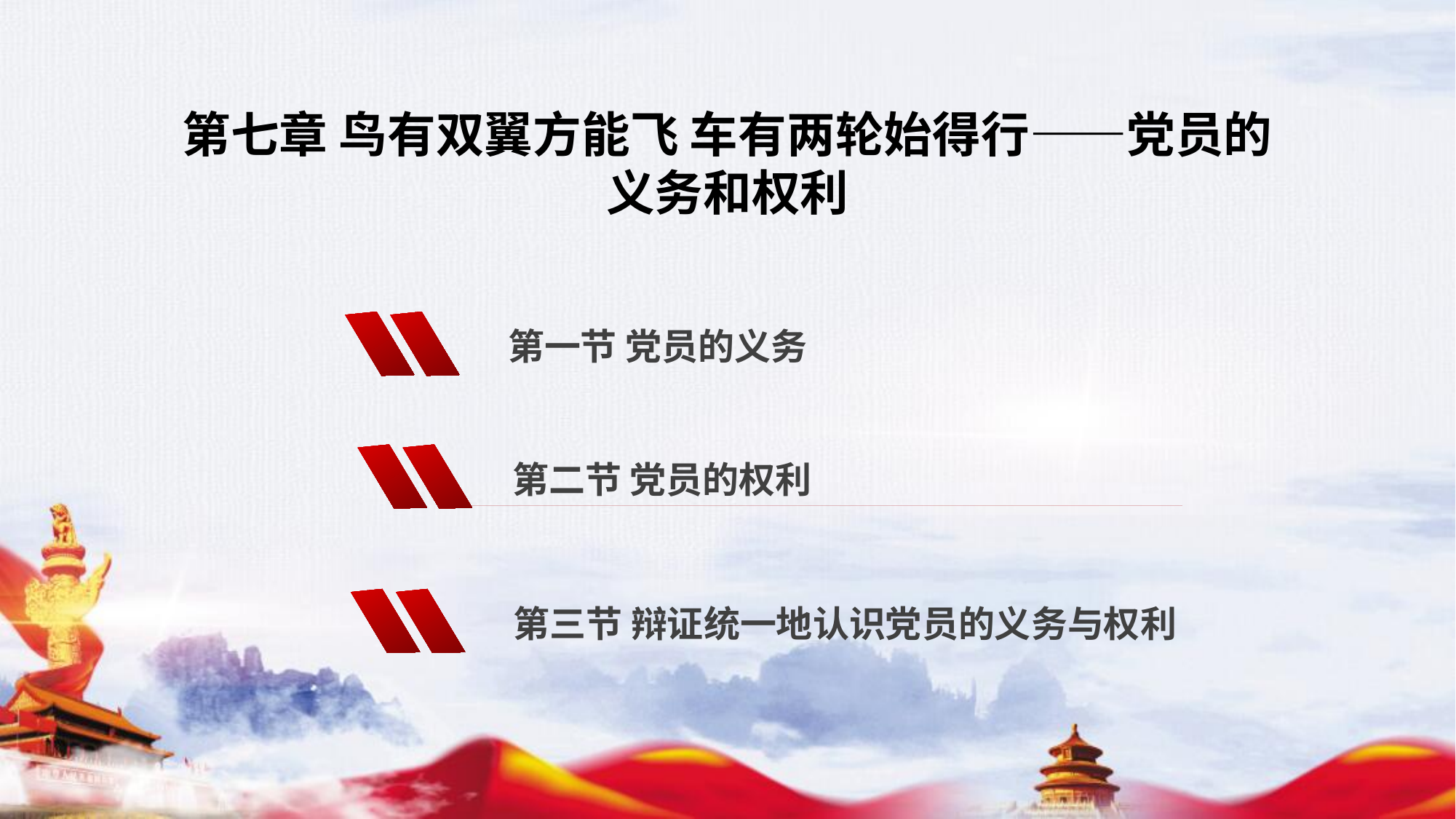

第七章 鸟有双翼方能飞 车有两轮始得行——党员的义务和权利
    第一节 党员的义务

   第二节 党员的权利

    第三节 辩证统一地认识党员的义务与权利